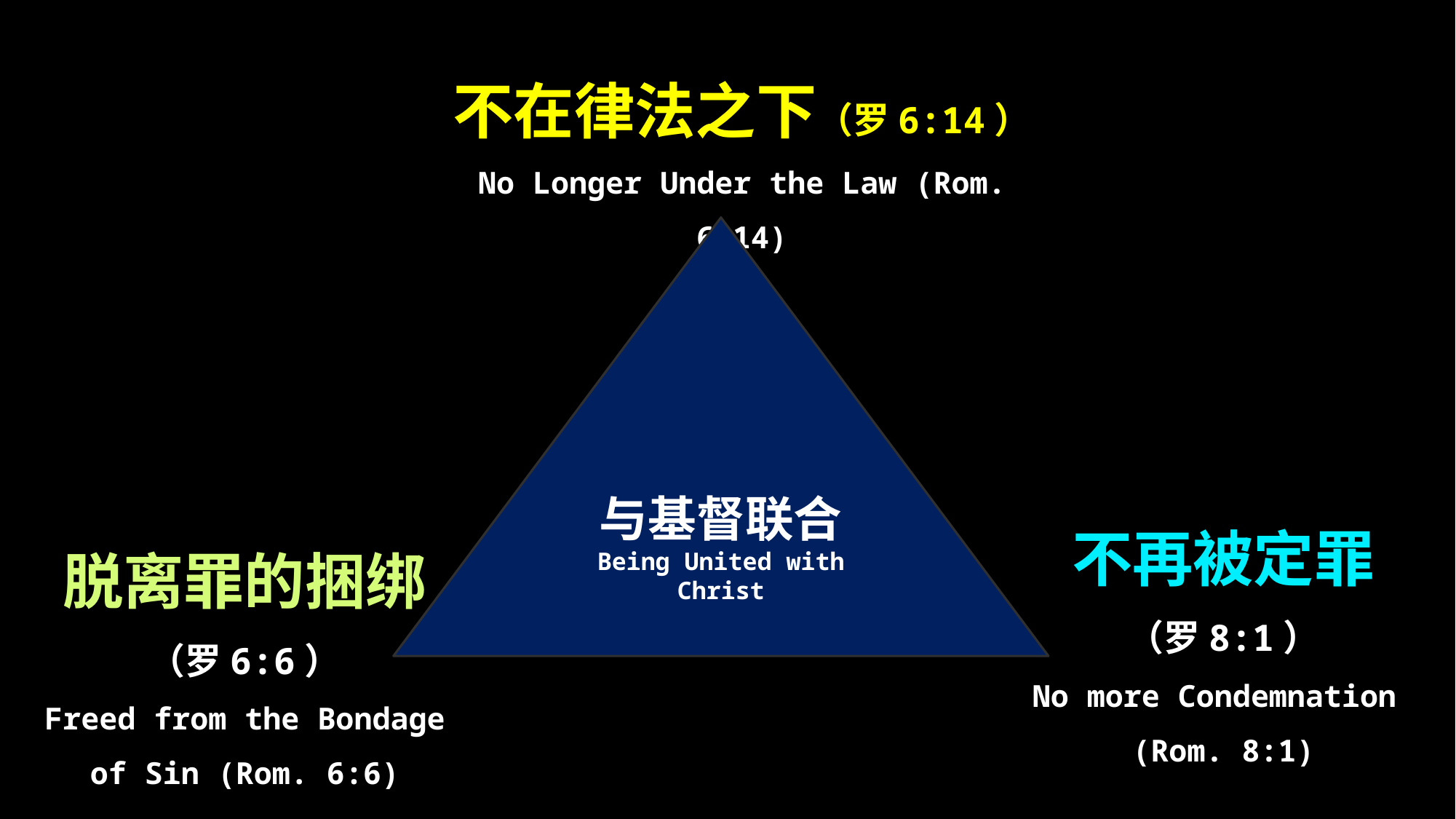

不在律法之下（罗6:14）
No Longer Under the Law (Rom. 6:14)

与基督联合
Being United with Christ
不再被定罪
（罗8:1）
No more Condemnation
(Rom. 8:1)
脱离罪的捆绑
（罗6:6）
Freed from the Bondage of Sin (Rom. 6:6)